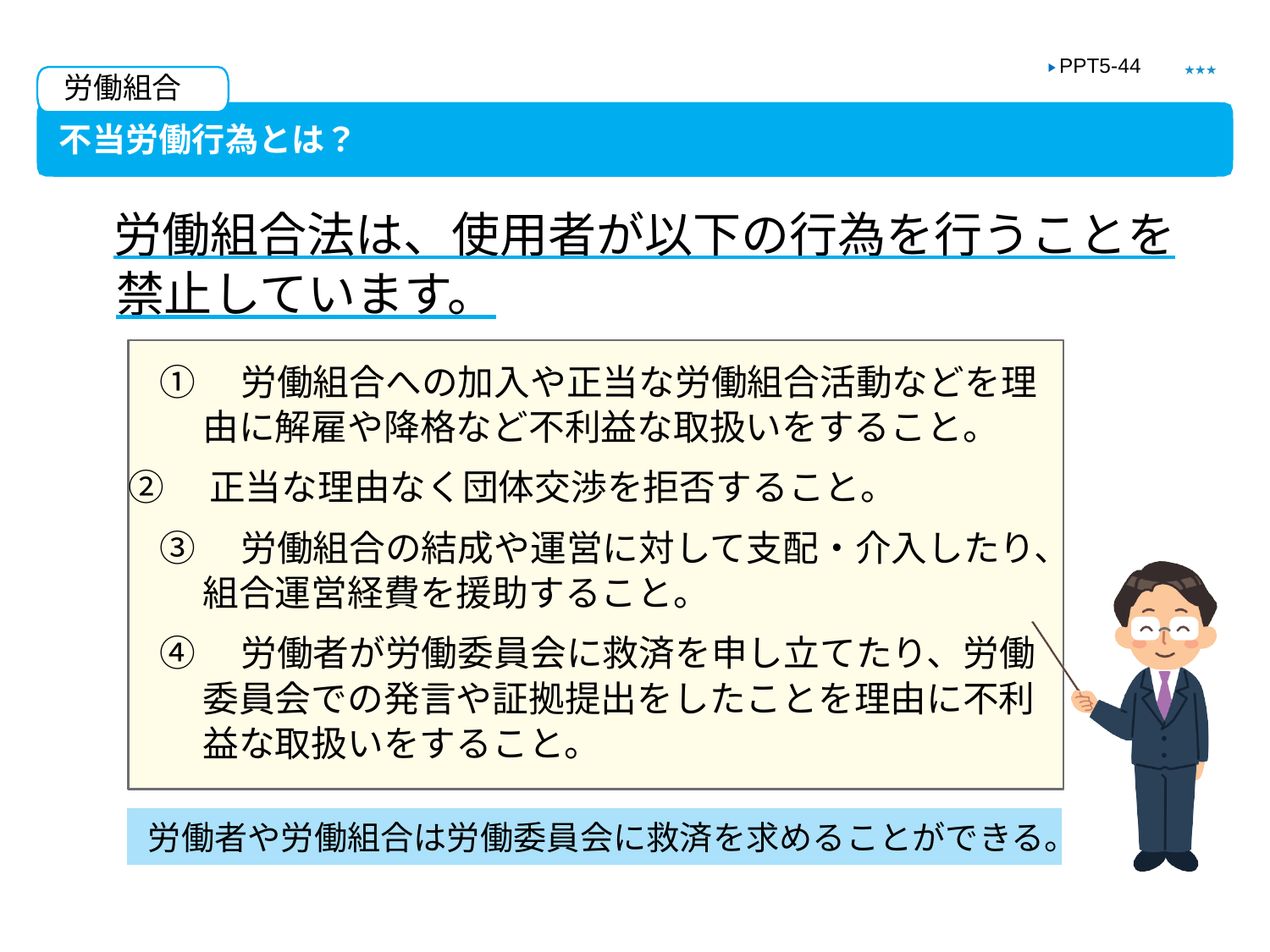

★★★
▶ PPT5-44

労働組合

不当労働行為とは？
　労働組合法は、使用者が以下の行為を行うことを禁止しています。

①　労働組合への加入や正当な労働組合活動などを理由に解雇や降格など不利益な取扱いをすること。
②　正当な理由なく団体交渉を拒否すること。
③　労働組合の結成や運営に対して支配・介入したり、組合運営経費を援助すること。
④　労働者が労働委員会に救済を申し立てたり、労働委員会での発言や証拠提出をしたことを理由に不利益な取扱いをすること。

労働者や労働組合は労働委員会に救済を求めることができる。